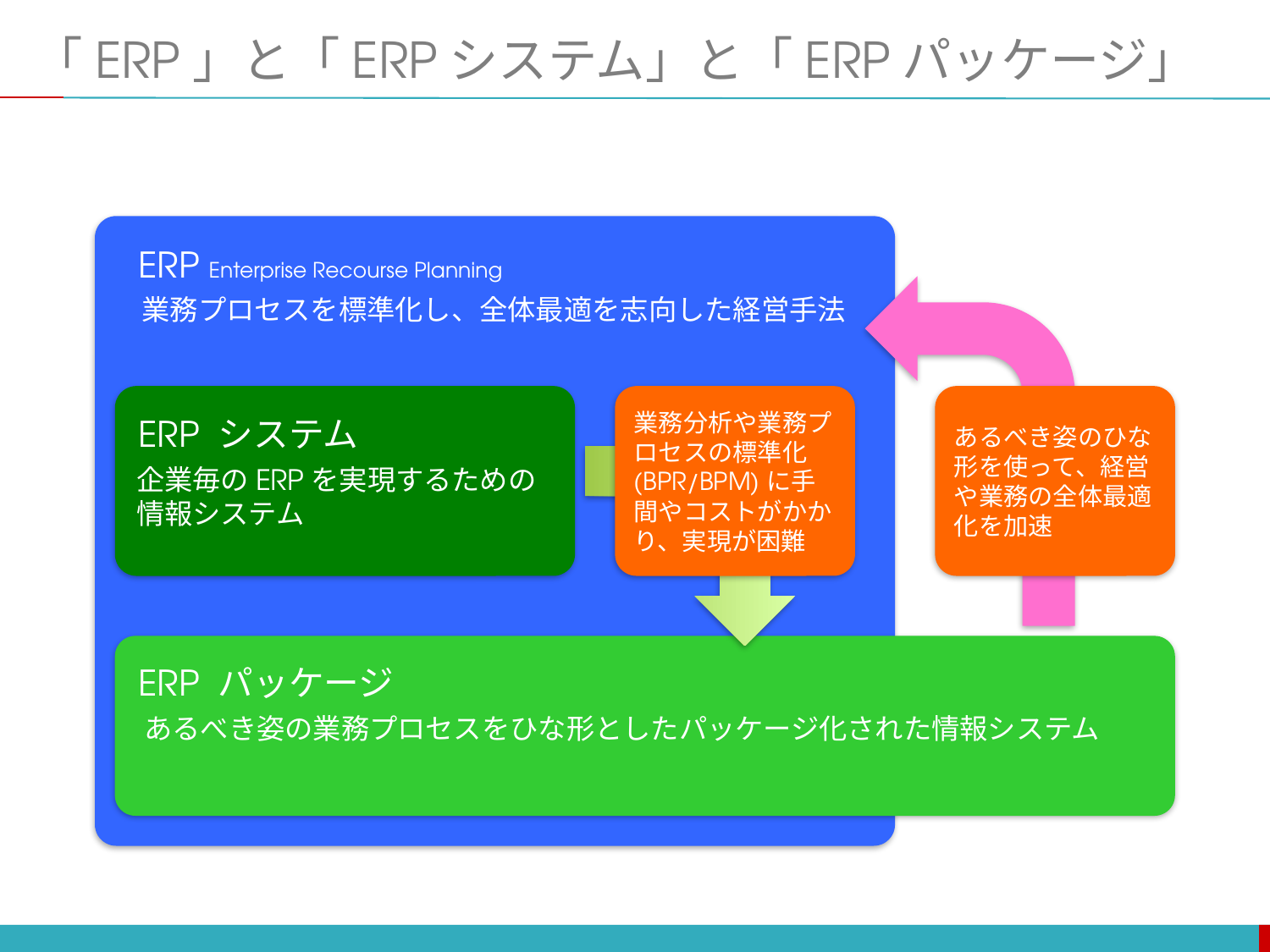

# 「ERP」と「ERPシステム」と「ERPパッケージ」

ERP Enterprise Recourse Planning

あるべき姿のひな形を使って、経営や業務の全体最適化を加速
業務プロセスを標準化し、全体最適を志向した経営手法

ERP システム
企業毎のERPを実現するための
情報システム
業務分析や業務プロセスの標準化(BPR/BPM)に手間やコストがかかり、実現が困難

ERP パッケージ
あるべき姿の業務プロセスをひな形としたパッケージ化された情報システム